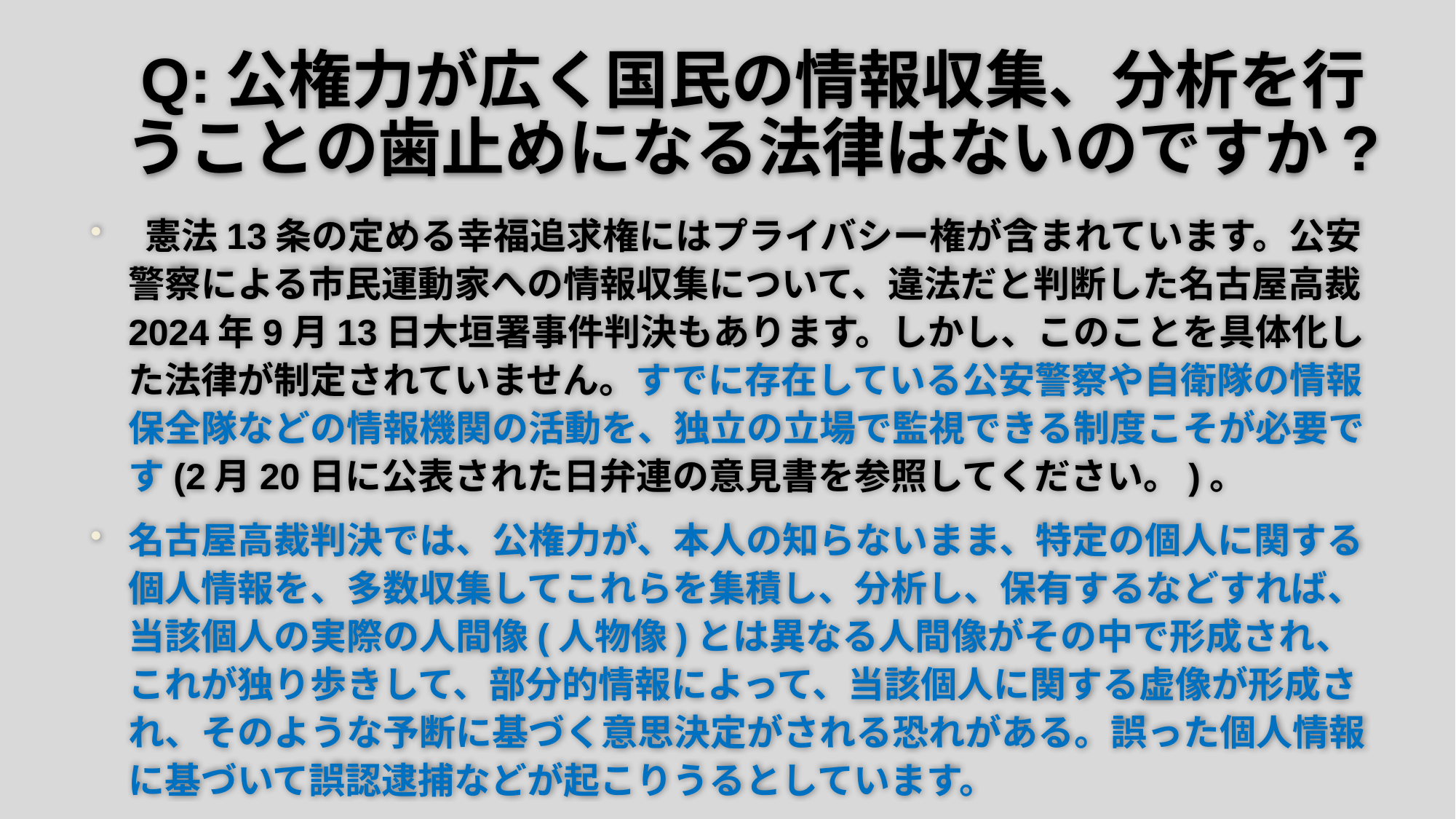

# Q:公権力が広く国民の情報収集、分析を行うことの歯止めになる法律はないのですか?
 憲法13条の定める幸福追求権にはプライバシー権が含まれています。公安警察による市民運動家への情報収集について、違法だと判断した名古屋高裁2024年9月13日大垣署事件判決もあります。しかし、このことを具体化した法律が制定されていません。すでに存在している公安警察や自衛隊の情報保全隊などの情報機関の活動を、独立の立場で監視できる制度こそが必要です(2月20日に公表された日弁連の意見書を参照してください。)。
名古屋高裁判決では、公権力が、本人の知らないまま、特定の個人に関する個人情報を、多数収集してこれらを集積し、分析し、保有するなどすれば、当該個人の実際の人間像(人物像)とは異なる人間像がその中で形成され、これが独り歩きして、部分的情報によって、当該個人に関する虚像が形成され、そのような予断に基づく意思決定がされる恐れがある。誤った個人情報に基づいて誤認逮捕などが起こりうるとしています。